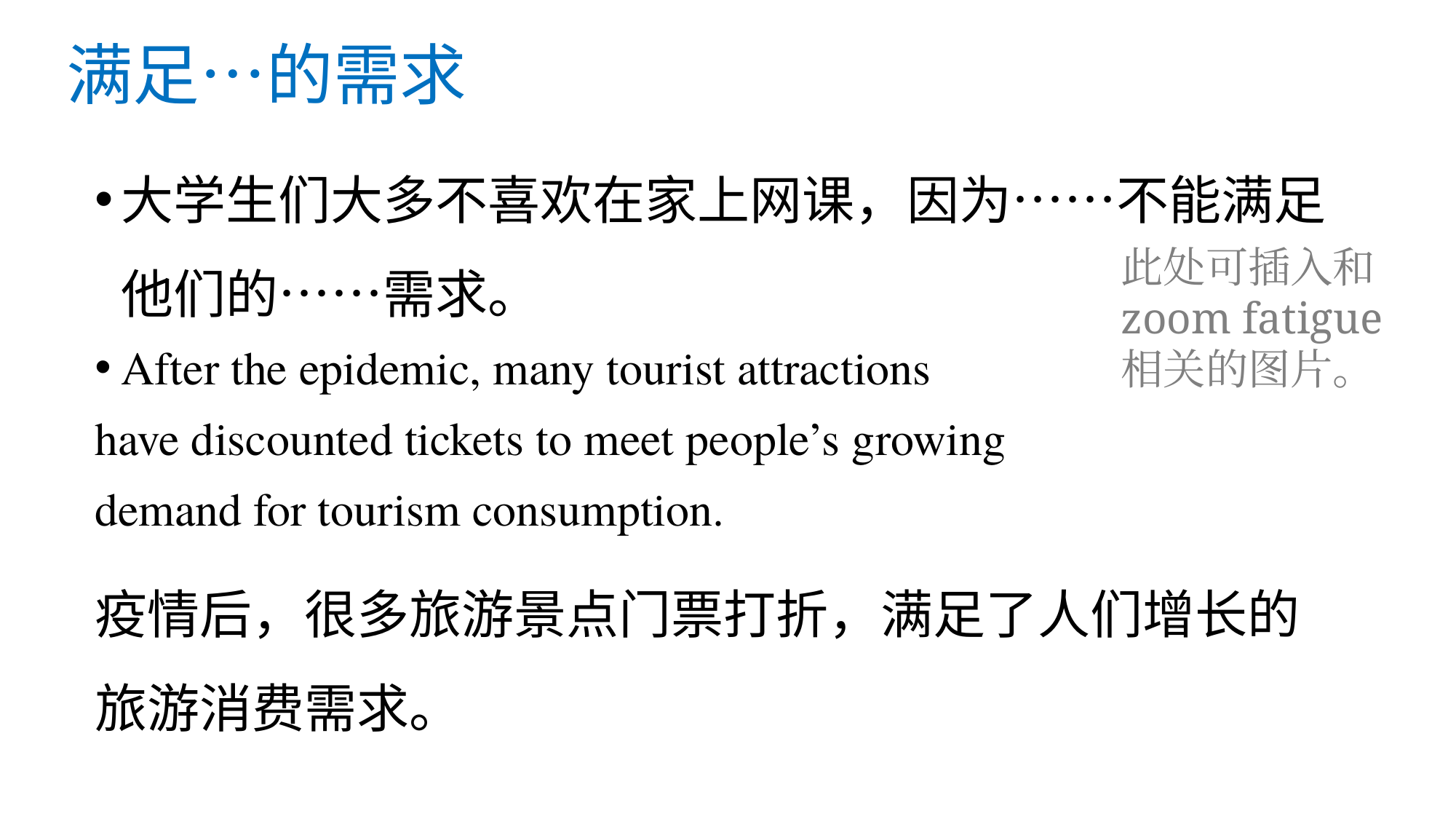

# 满足…的需求
大学生们大多不喜欢在家上网课，因为……不能满足他们的……需求。
After the epidemic, many tourist attractions
have discounted tickets to meet people’s growing
demand for tourism consumption.
疫情后，很多旅游景点门票打折，满足了人们增长的旅游消费需求。

此处可插入和zoom fatigue相关的图片。